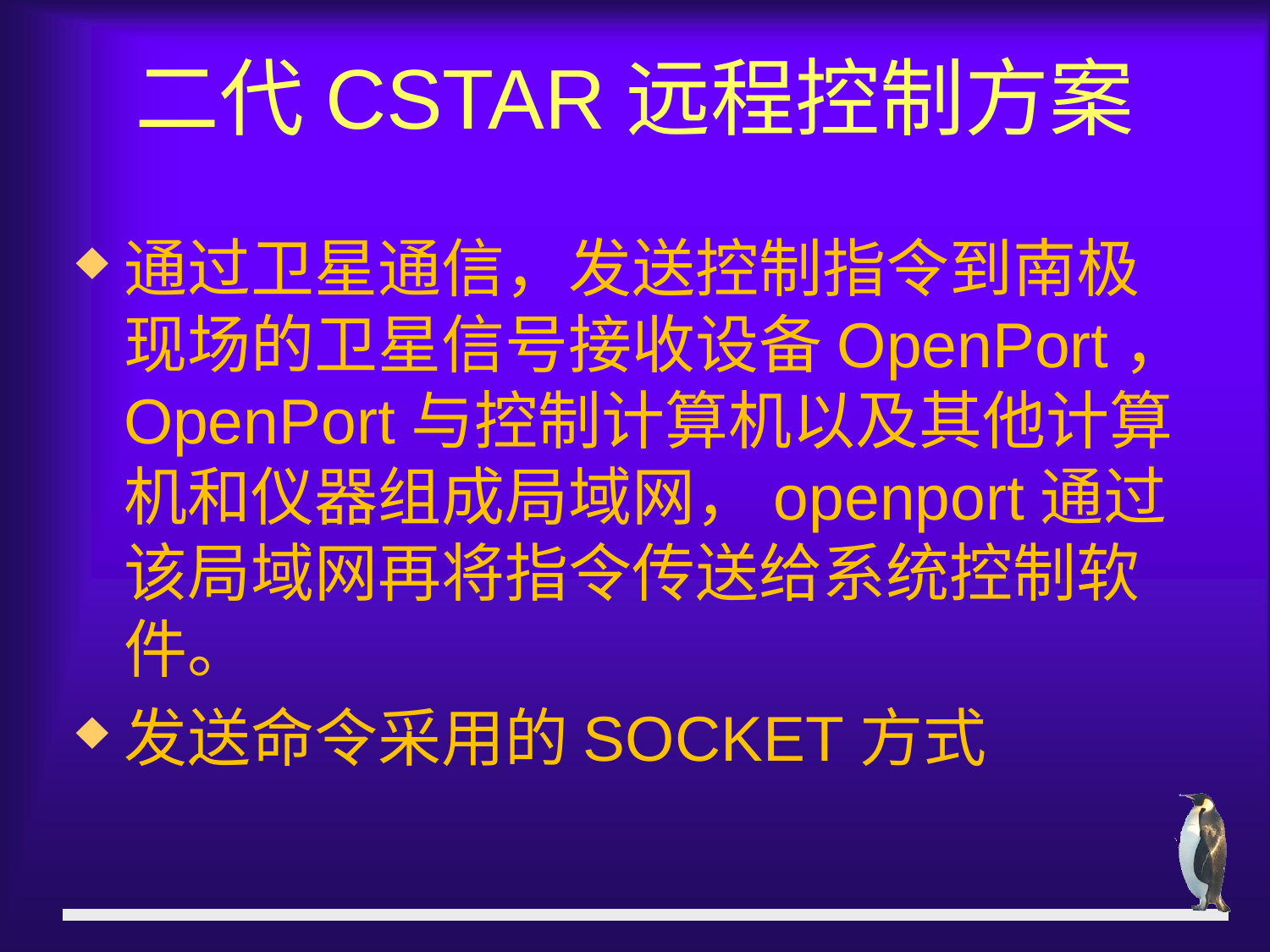

# 二代CSTAR远程控制方案
通过卫星通信，发送控制指令到南极现场的卫星信号接收设备OpenPort，OpenPort与控制计算机以及其他计算机和仪器组成局域网，openport通过该局域网再将指令传送给系统控制软件。
发送命令采用的SOCKET方式